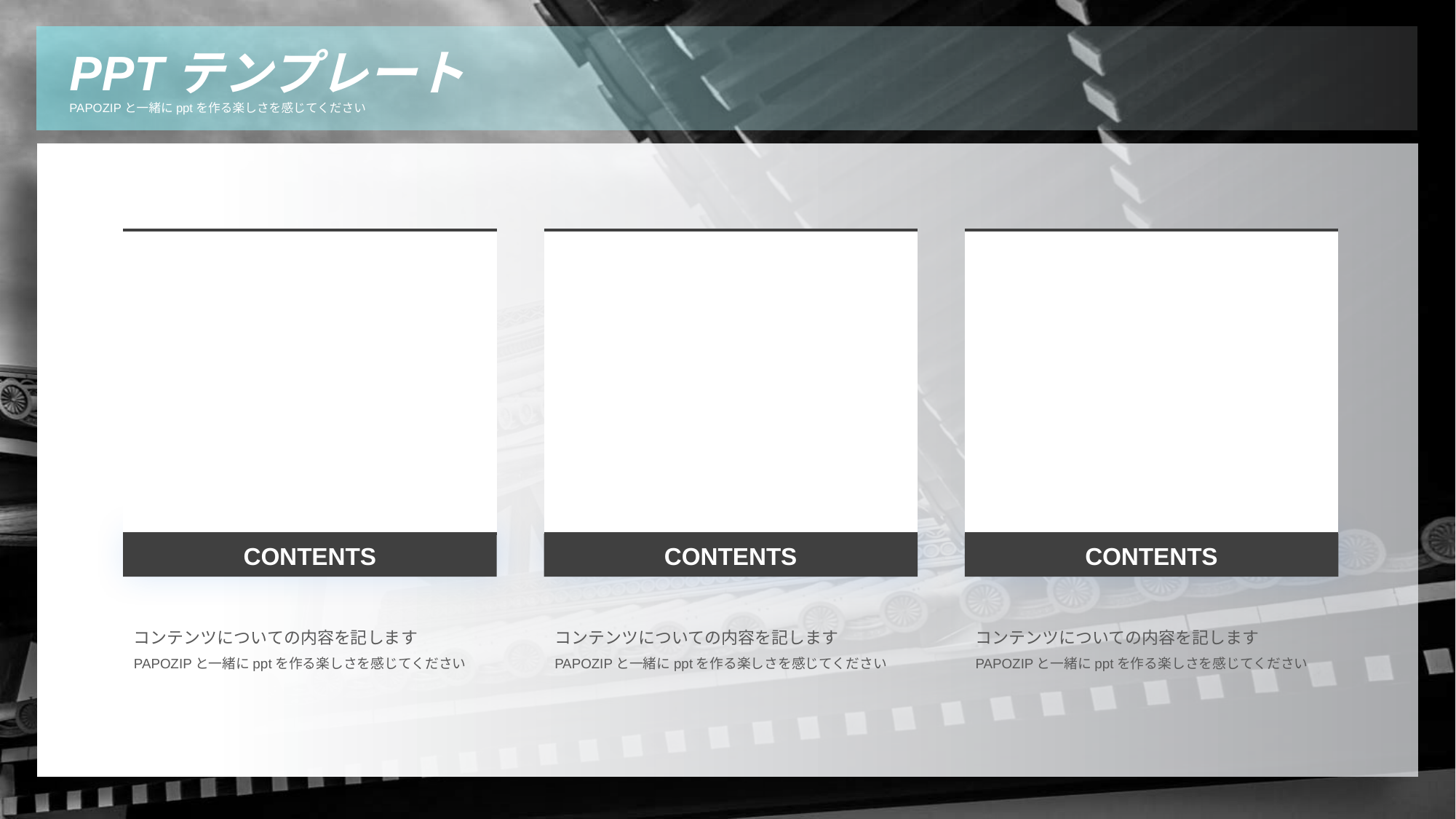

PPTテンプレート
PAPOZIPと一緒にpptを作る楽しさを感じてください

| 60^dfsdfsdf |
| --- |
| 60^dfsdfsdf |
| --- |
| 60^dfsdfsdf |
| --- |
CONTENTS
CONTENTS
CONTENTS
コンテンツについての内容を記します
PAPOZIPと一緒にpptを作る楽しさを感じてください
コンテンツについての内容を記します
PAPOZIPと一緒にpptを作る楽しさを感じてください
コンテンツについての内容を記します
PAPOZIPと一緒にpptを作る楽しさを感じてください